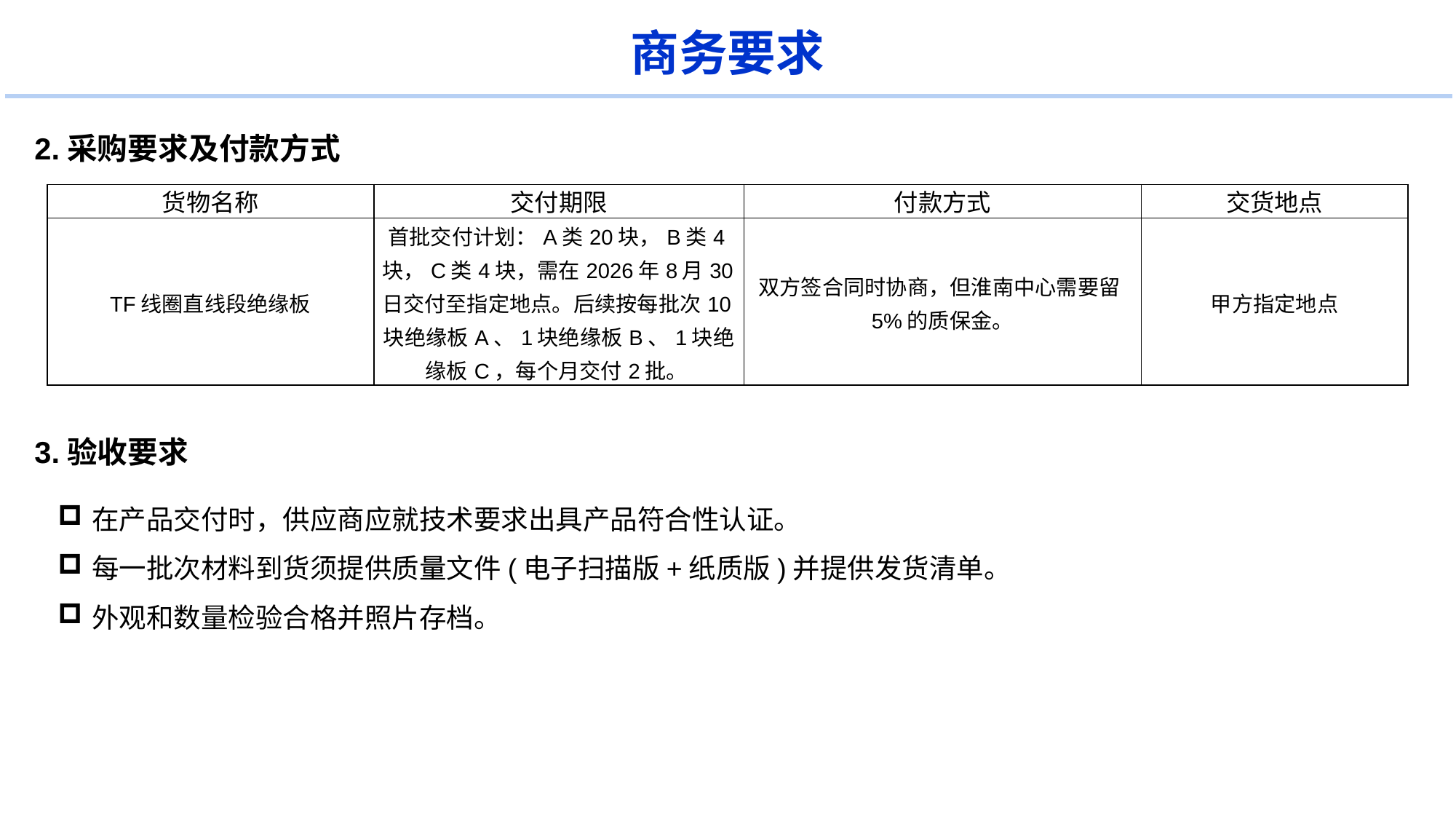

商务要求
2.采购要求及付款方式
| 货物名称 | 交付期限 | 付款方式 | 交货地点 |
| --- | --- | --- | --- |
| TF线圈直线段绝缘板 | 首批交付计划：A类20块，B类4块，C类4块，需在2026年8月30日交付至指定地点。后续按每批次10块绝缘板A、1块绝缘板B、1块绝缘板C，每个月交付2批。 | 双方签合同时协商，但淮南中心需要留5%的质保金。 | 甲方指定地点 |
3.验收要求
在产品交付时，供应商应就技术要求出具产品符合性认证。
每一批次材料到货须提供质量文件(电子扫描版+纸质版)并提供发货清单。
外观和数量检验合格并照片存档。